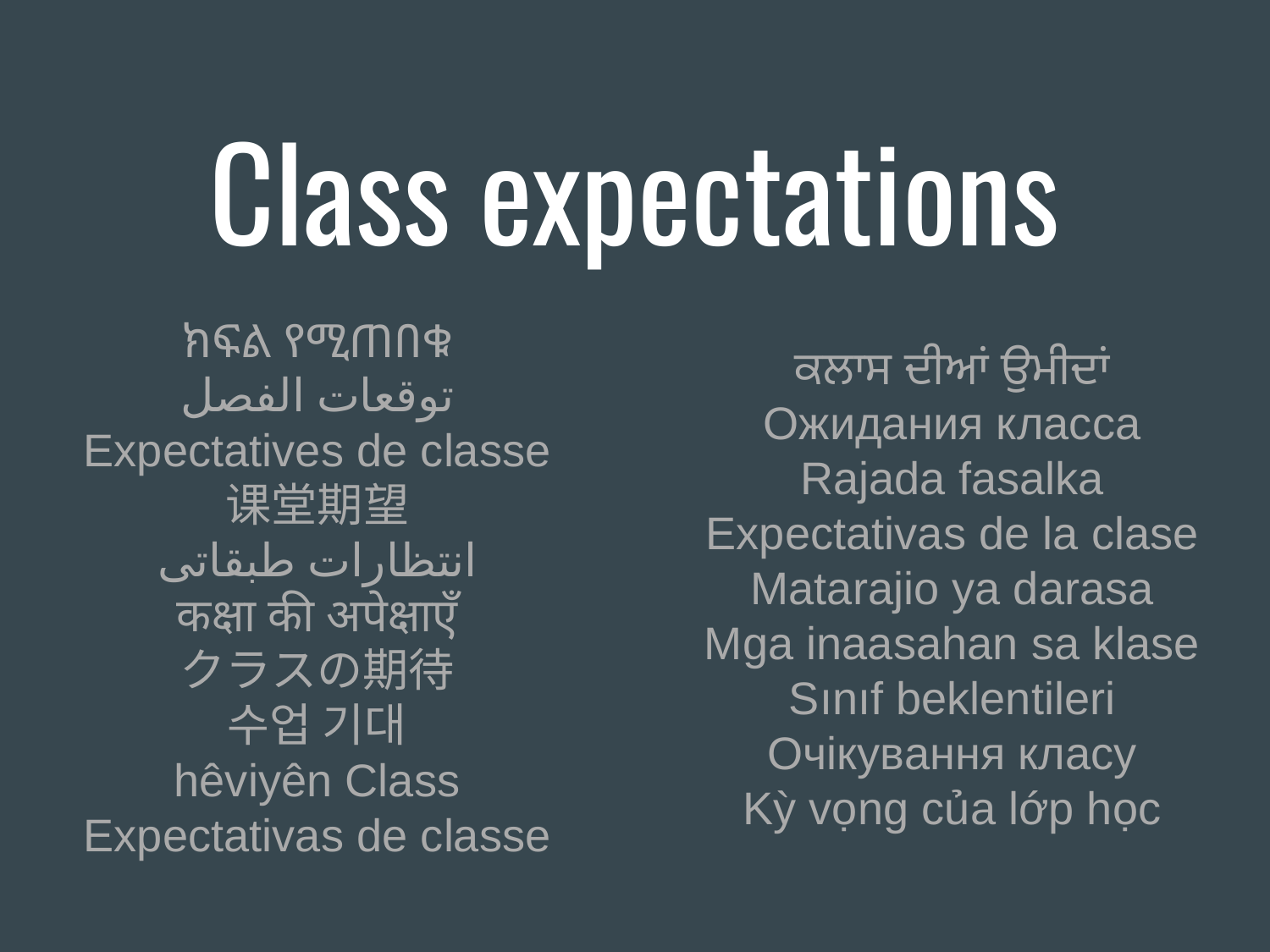

Class expectations
ክፍል የሚጠበቁ
توقعات الفصل
Expectatives de classe
课堂期望
انتظارات طبقاتی
कक्षा की अपेक्षाएँ
クラスの期待
수업 기대
hêviyên Class
Expectativas de classe
ਕਲਾਸ ਦੀਆਂ ਉਮੀਦਾਂ
Ожидания класса
Rajada fasalka
Expectativas de la clase
Matarajio ya darasa
Mga inaasahan sa klase
Sınıf beklentileri
Очікування класу
Kỳ vọng của lớp học